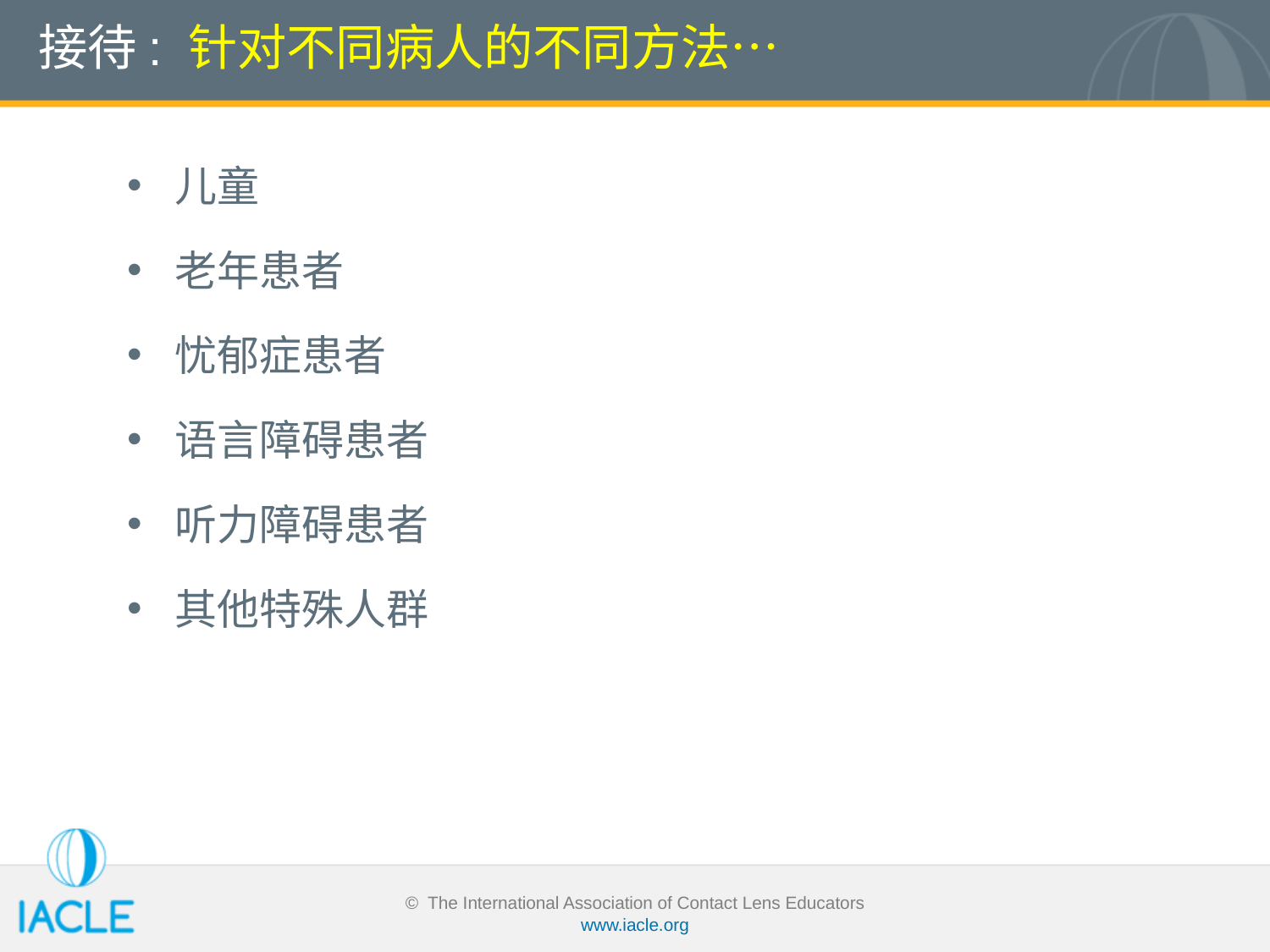

# 接待: 针对不同病人的不同方法…
儿童
老年患者
忧郁症患者
语言障碍患者
听力障碍患者
其他特殊人群